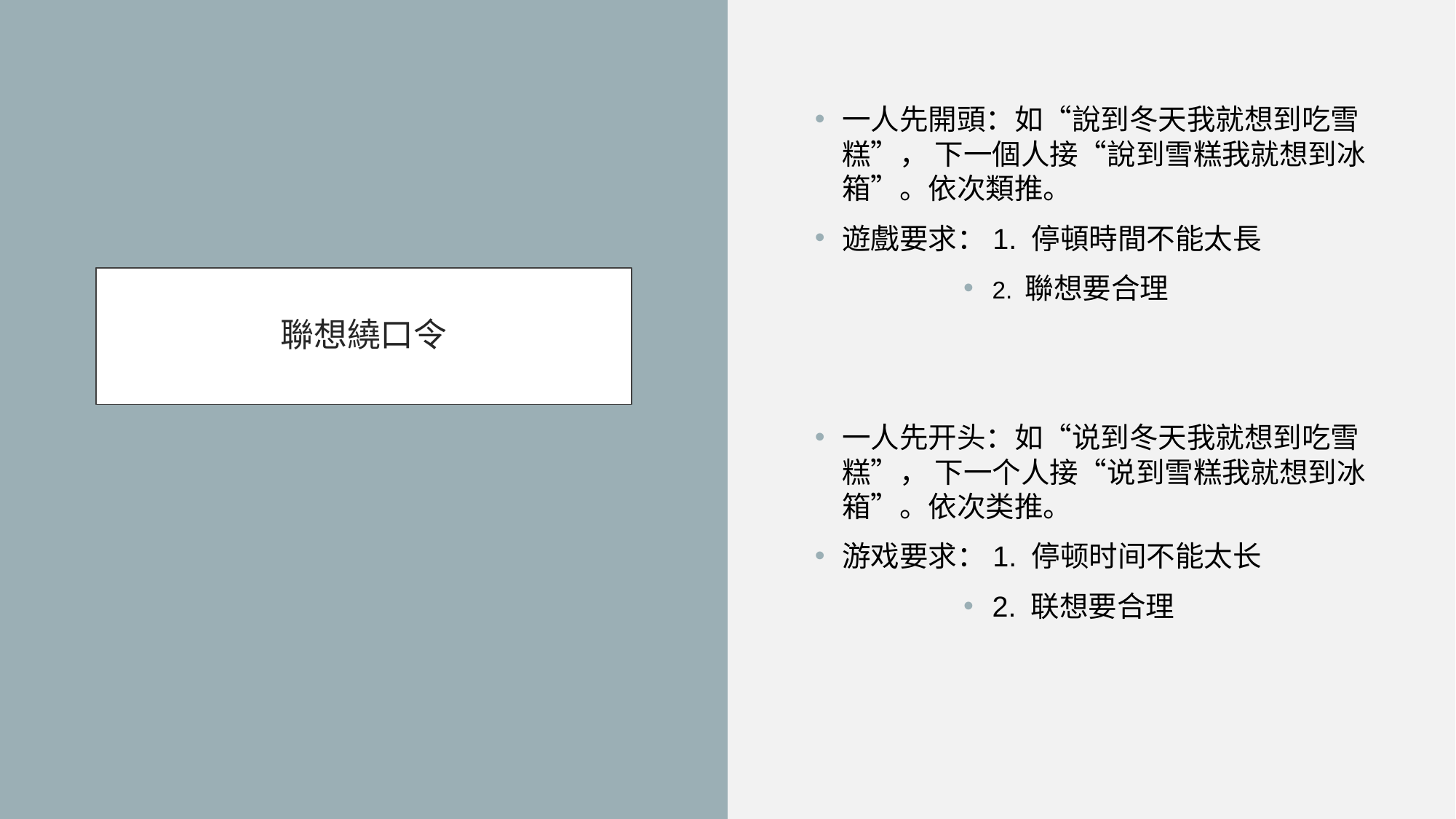

一人先開頭：如“說到冬天我就想到吃雪糕”， 下一個人接“說到雪糕我就想到冰箱”。依次類推。
遊戲要求：1. 停頓時間不能太長
2. 聯想要合理

一人先开头：如“说到冬天我就想到吃雪糕”， 下一个人接“说到雪糕我就想到冰箱”。依次类推。
游戏要求：1. 停顿时间不能太长
2. 联想要合理
# 聯想繞口令